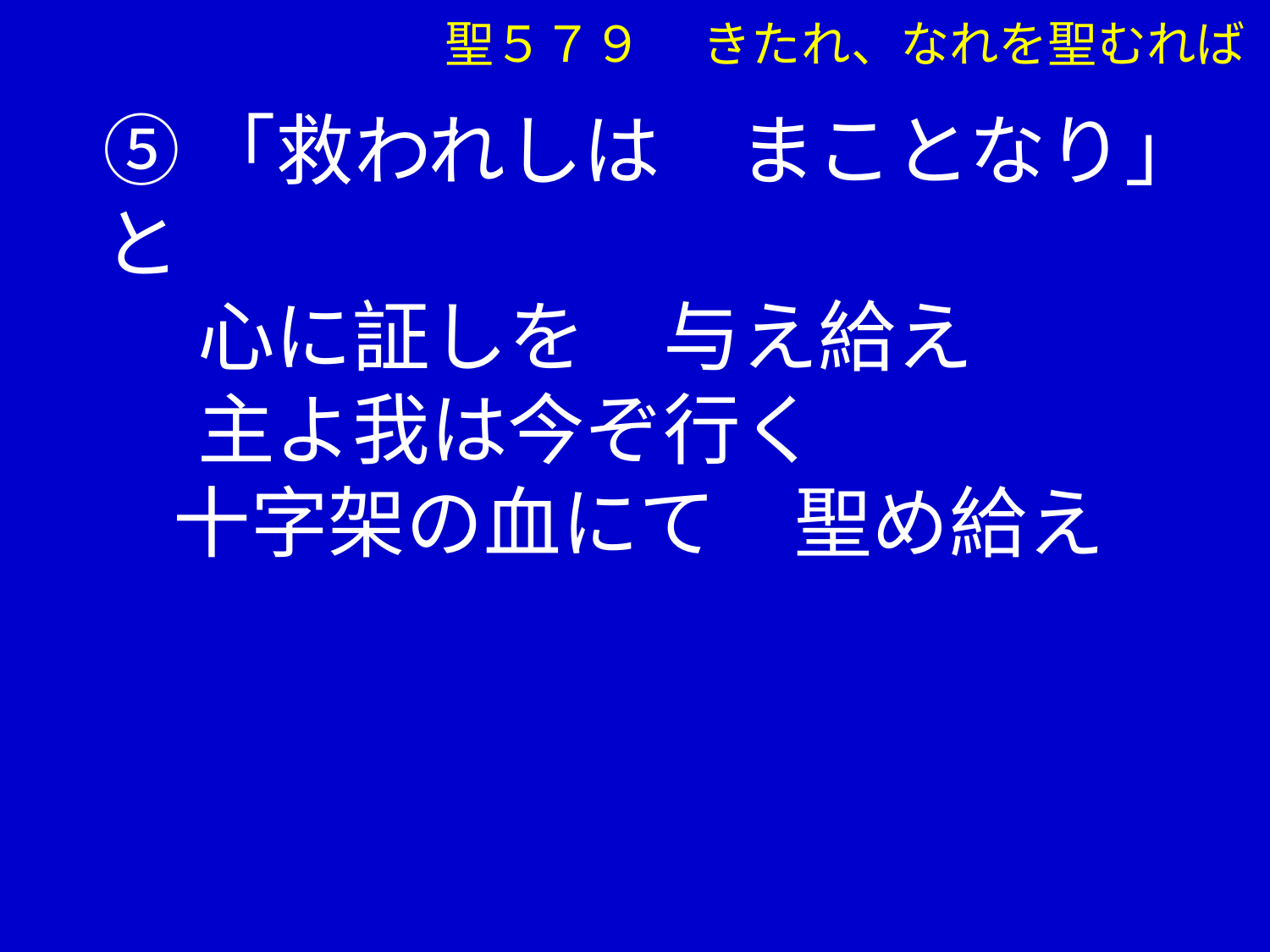

⑤「救われしは　まことなり」と
　 心に証しを　与え給え
　 主よ我は今ぞ行く
   十字架の血にて　聖め給え
聖５７９　 きたれ、なれを聖むれば